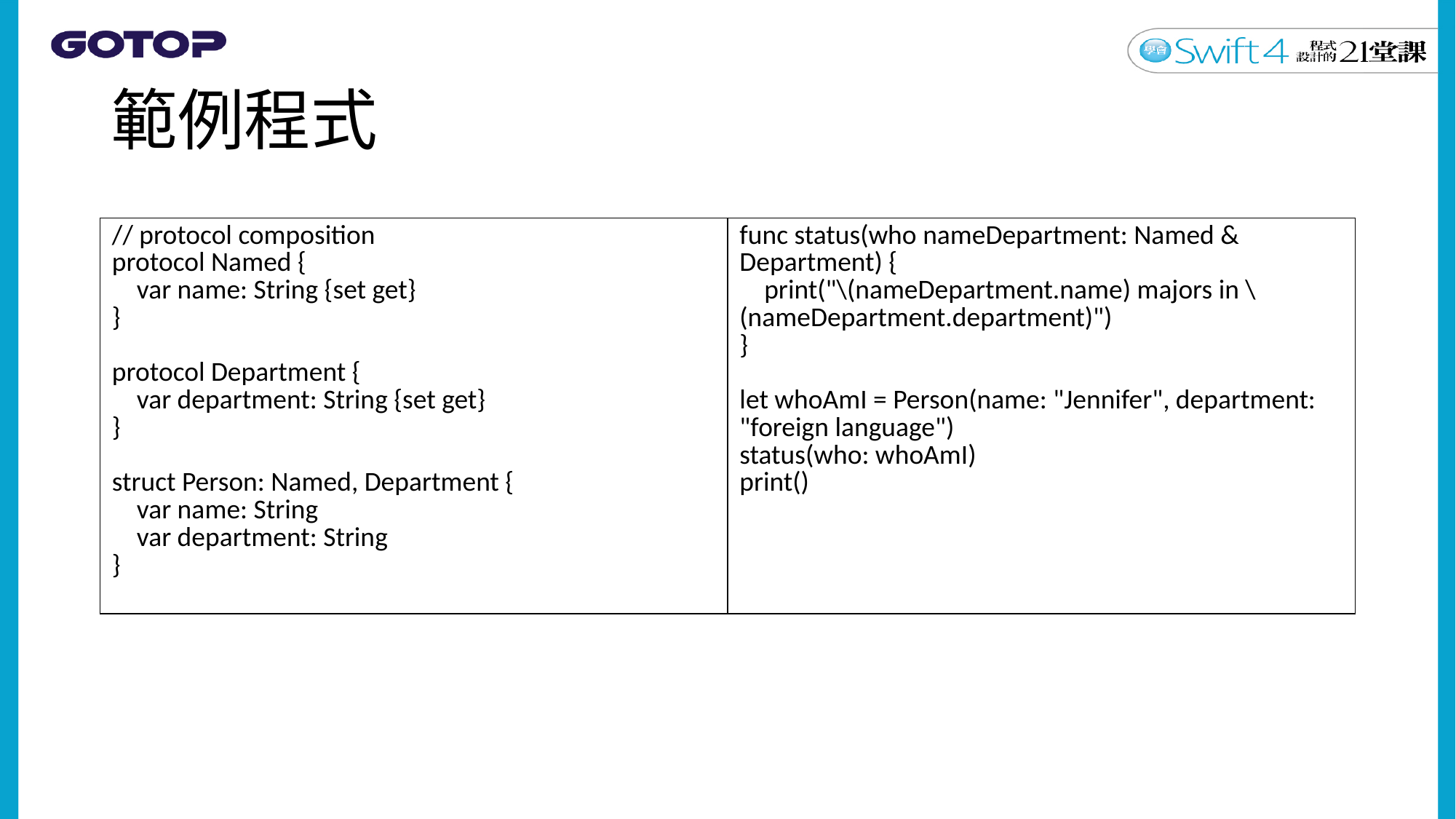

# 範例程式
| // protocol composition protocol Named { var name: String {set get} } protocol Department { var department: String {set get} } struct Person: Named, Department { var name: String var department: String } | func status(who nameDepartment: Named & Department) { print("\(nameDepartment.name) majors in \(nameDepartment.department)") } let whoAmI = Person(name: "Jennifer", department: "foreign language") status(who: whoAmI) print() |
| --- | --- |